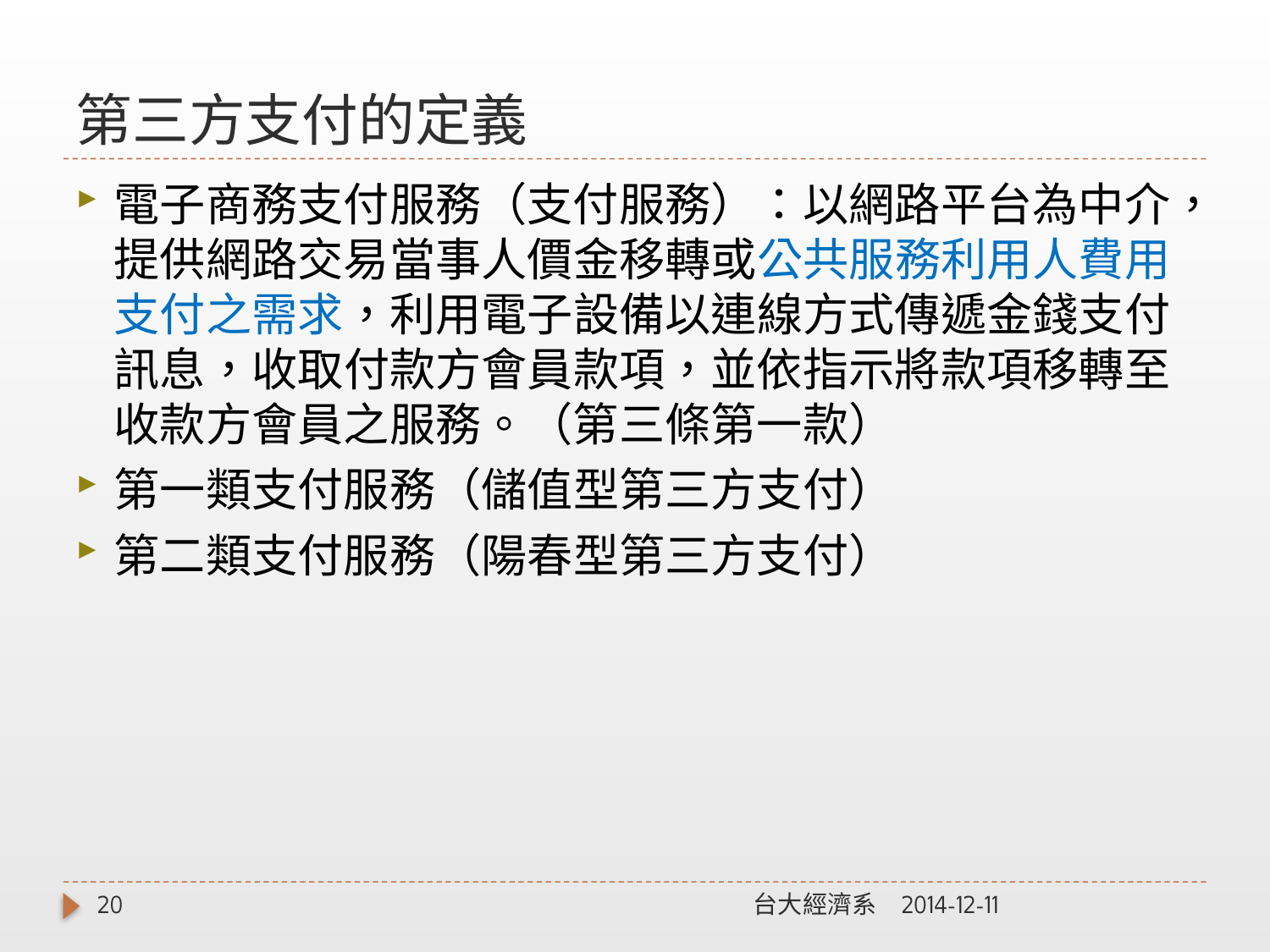

# 第三方支付的定義
電子商務支付服務（支付服務）：以網路平台為中介，提供網路交易當事人價金移轉或公共服務利用人費用支付之需求，利用電子設備以連線方式傳遞金錢支付訊息，收取付款方會員款項，並依指示將款項移轉至收款方會員之服務。（第三條第一款）
第一類支付服務（儲值型第三方支付）
第二類支付服務（陽春型第三方支付）
20
台大經濟系
2014-12-11